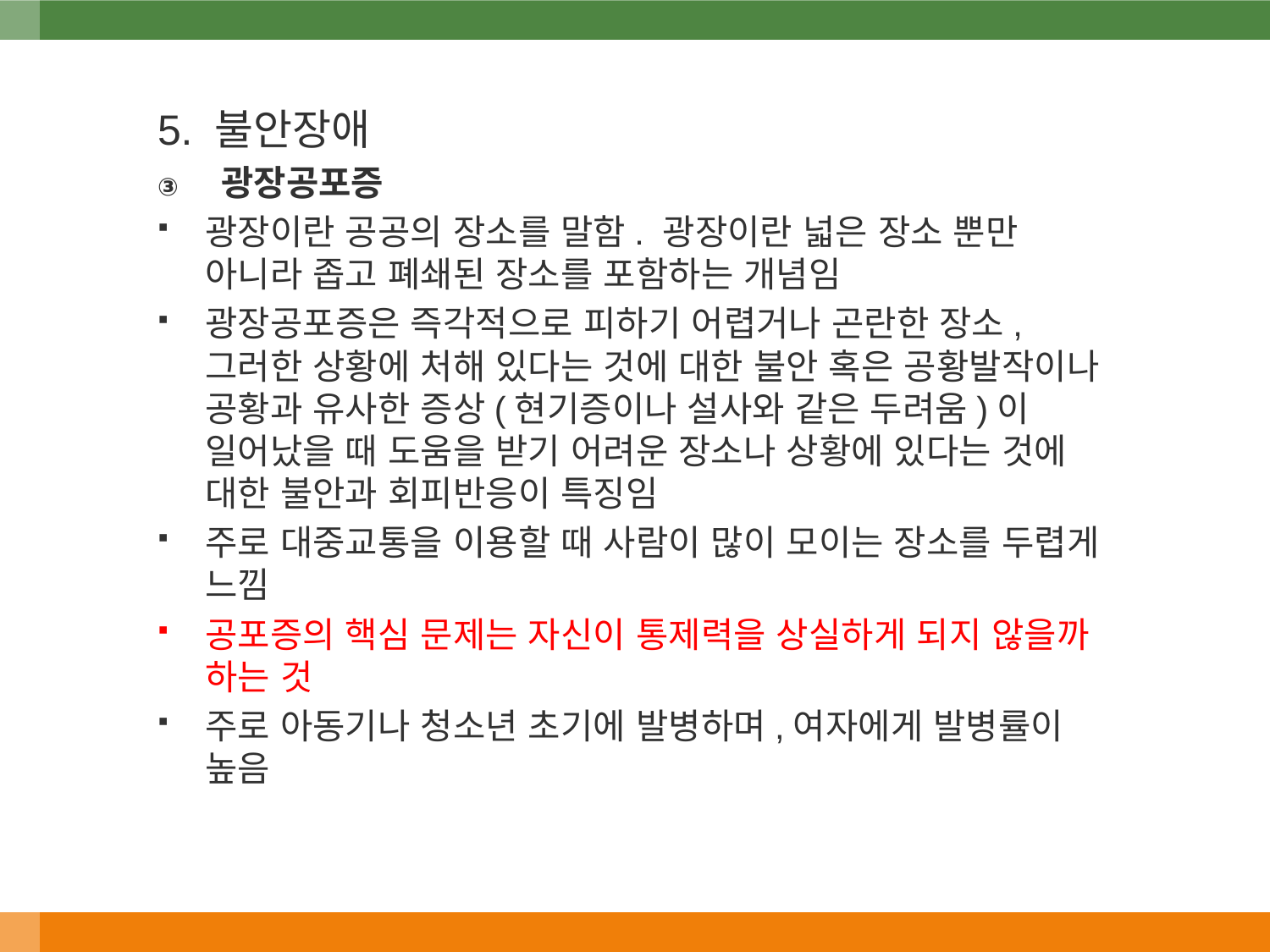

5. 불안장애
광장공포증
광장이란 공공의 장소를 말함. 광장이란 넓은 장소 뿐만 아니라 좁고 폐쇄된 장소를 포함하는 개념임
광장공포증은 즉각적으로 피하기 어렵거나 곤란한 장소, 그러한 상황에 처해 있다는 것에 대한 불안 혹은 공황발작이나 공황과 유사한 증상(현기증이나 설사와 같은 두려움)이 일어났을 때 도움을 받기 어려운 장소나 상황에 있다는 것에 대한 불안과 회피반응이 특징임
주로 대중교통을 이용할 때 사람이 많이 모이는 장소를 두렵게 느낌
공포증의 핵심 문제는 자신이 통제력을 상실하게 되지 않을까 하는 것
주로 아동기나 청소년 초기에 발병하며,여자에게 발병률이 높음